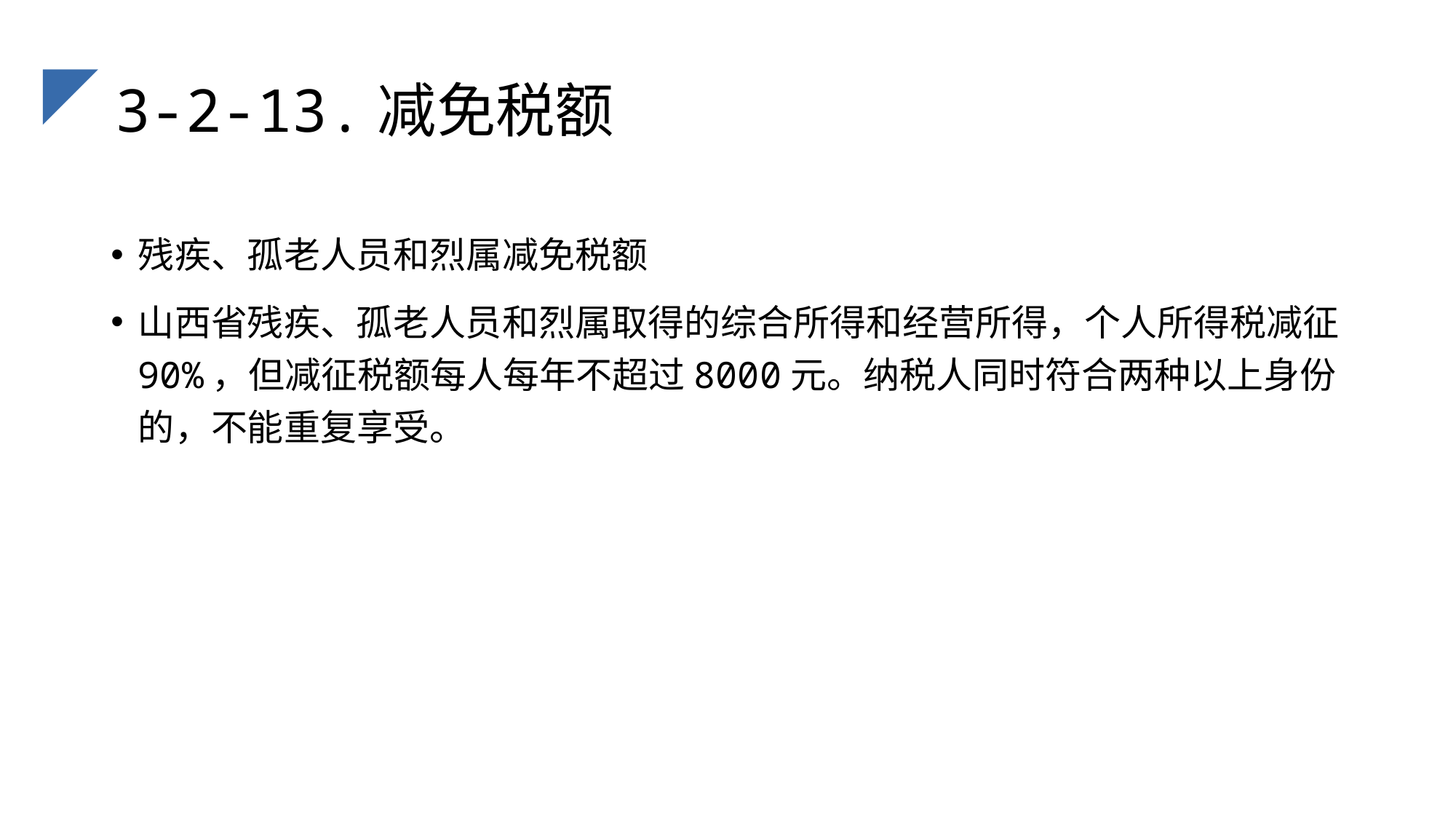

# 3-2-13.减免税额
残疾、孤老人员和烈属减免税额
山西省残疾、孤老人员和烈属取得的综合所得和经营所得，个人所得税减征90%，但减征税额每人每年不超过8000元。纳税人同时符合两种以上身份的，不能重复享受。